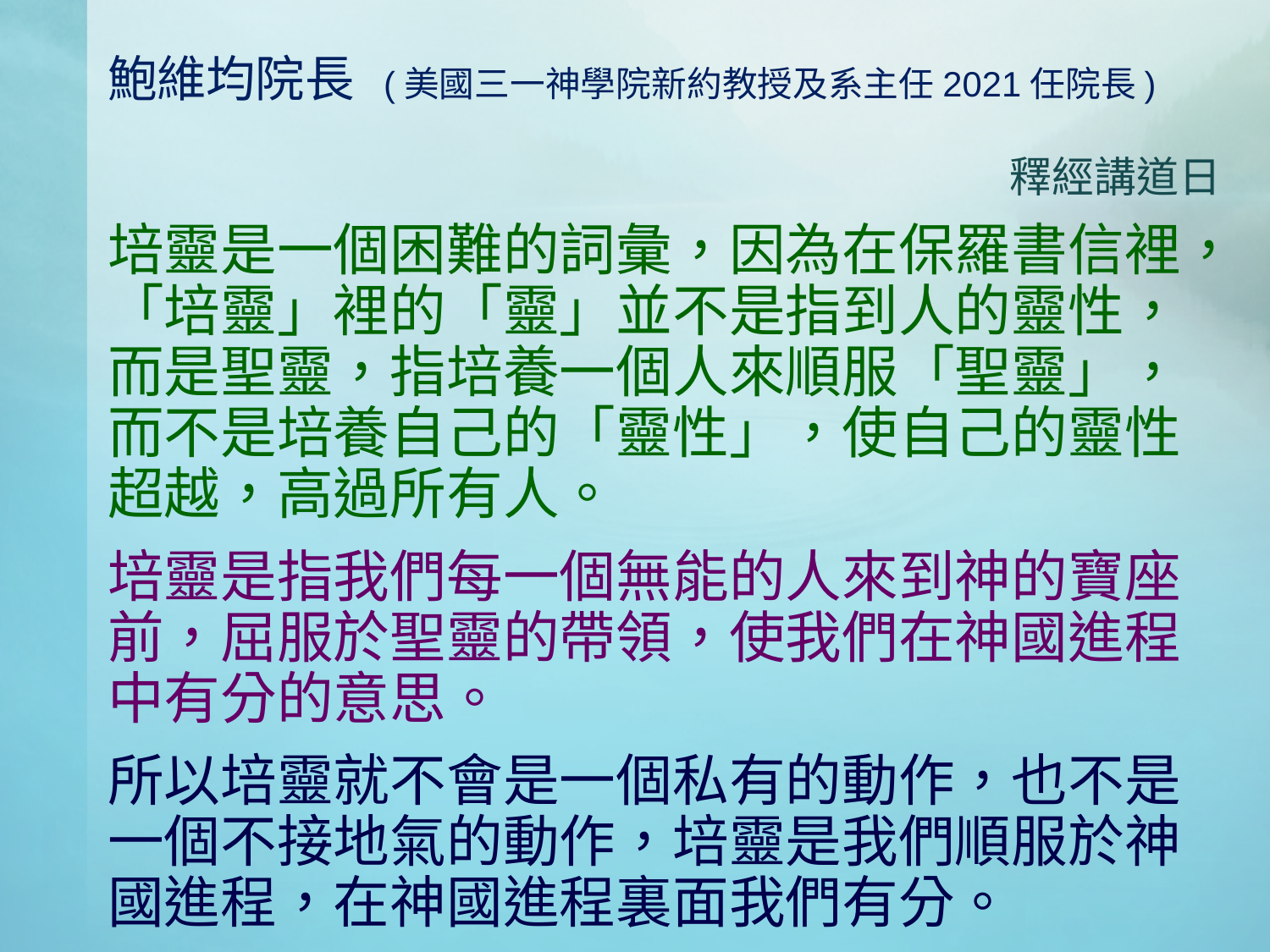

鮑維均院長 (美國三一神學院新約教授及系主任2021任院長)

培靈是一個困難的詞彙，因為在保羅書信裡，「培靈」裡的「靈」並不是指到人的靈性，而是聖靈，指培養一個人來順服「聖靈」，而不是培養自己的「靈性」，使自己的靈性超越，高過所有人。
培靈是指我們每一個無能的人來到神的寶座前，屈服於聖靈的帶領，使我們在神國進程中有分的意思。
所以培靈就不會是一個私有的動作，也不是一個不接地氣的動作，培靈是我們順服於神國進程，在神國進程裏面我們有分。
釋經講道日